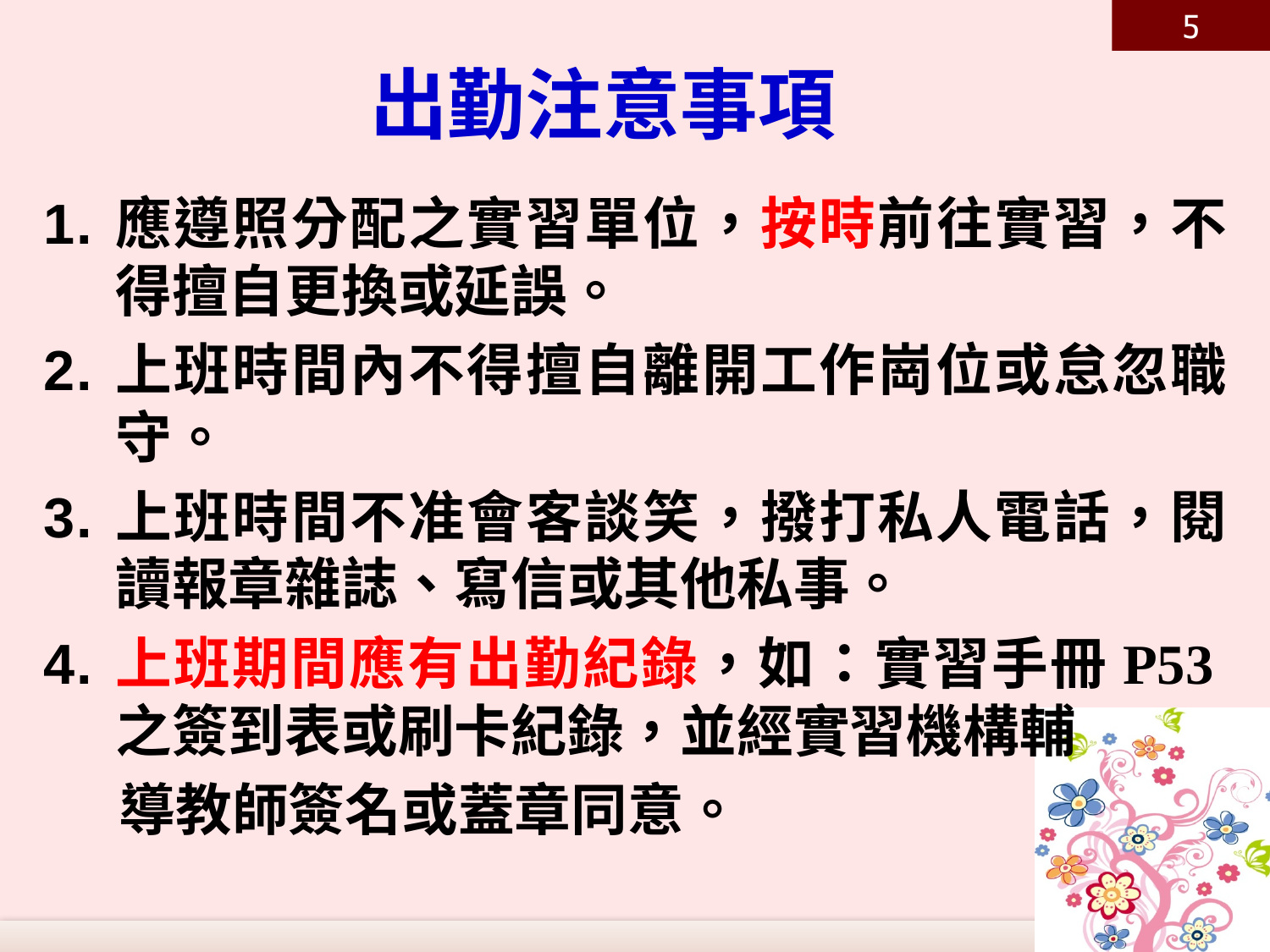

5
# 出勤注意事項
應遵照分配之實習單位，按時前往實習，不得擅自更換或延誤。
上班時間內不得擅自離開工作崗位或怠忽職守。
上班時間不准會客談笑，撥打私人電話，閱讀報章雜誌、寫信或其他私事。
上班期間應有出勤紀錄，如：實習手冊P53之簽到表或刷卡紀錄，並經實習機構輔
導教師簽名或蓋章同意。